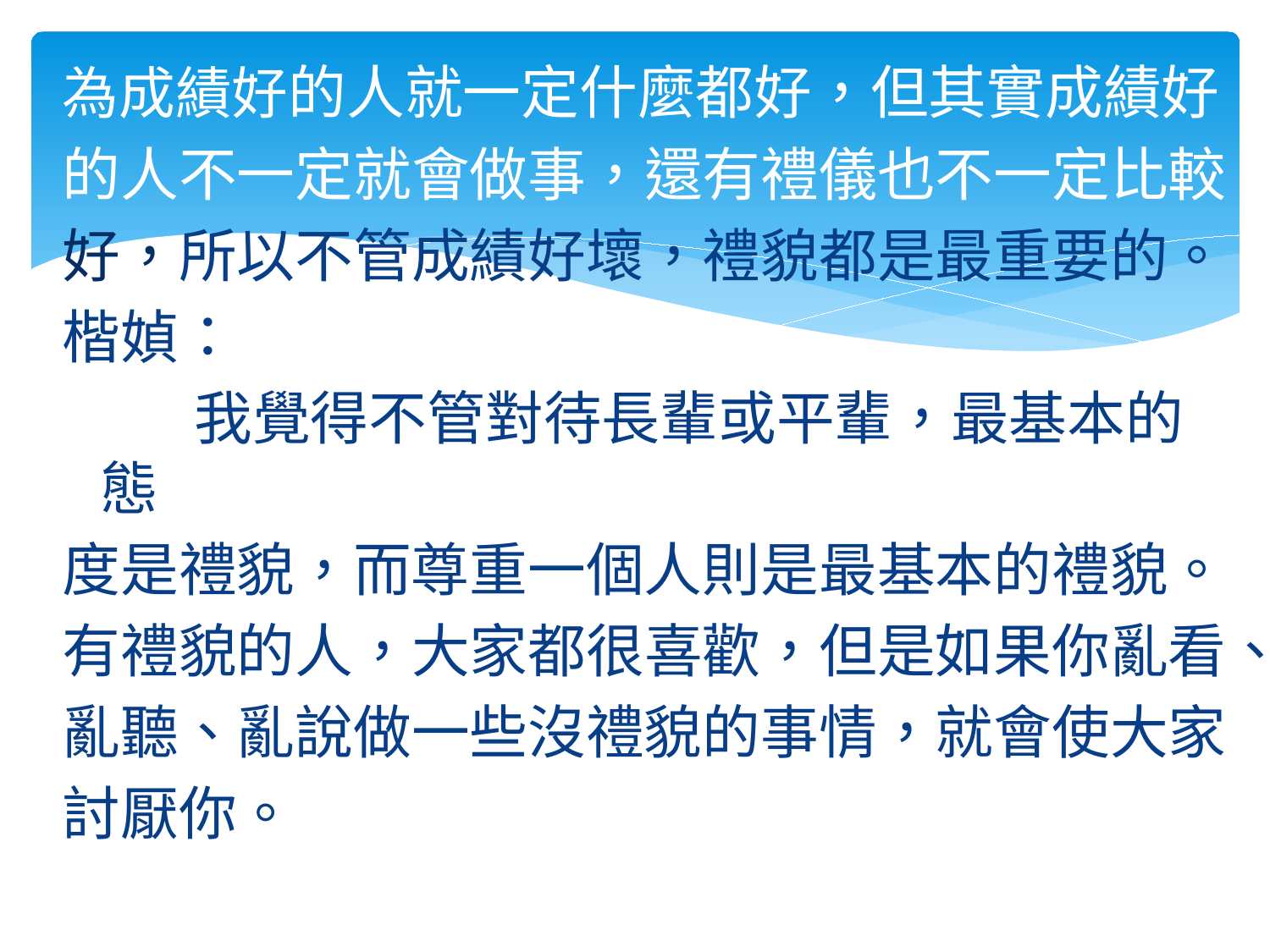

為成績好的人就一定什麼都好，但其實成績好
的人不一定就會做事，還有禮儀也不一定比較
好，所以不管成績好壞，禮貌都是最重要的。
楷媜：
         我覺得不管對待長輩或平輩，最基本的態
度是禮貌，而尊重一個人則是最基本的禮貌。
有禮貌的人，大家都很喜歡，但是如果你亂看、
亂聽、亂說做一些沒禮貌的事情，就會使大家
討厭你。